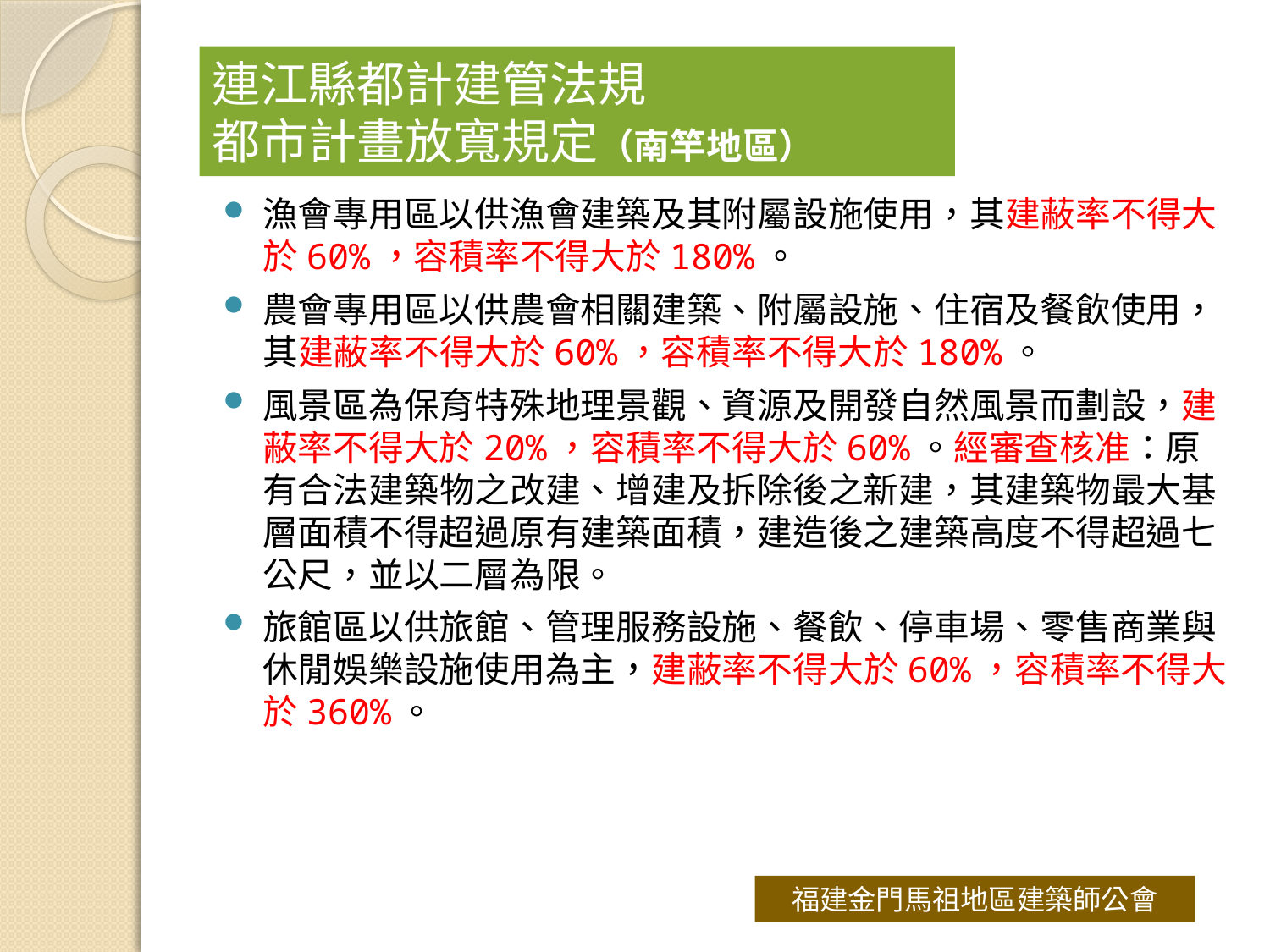

# 連江縣都計建管法規 都市計畫放寬規定（南竿地區）
漁會專用區以供漁會建築及其附屬設施使用，其建蔽率不得大於60%，容積率不得大於180%。
農會專用區以供農會相關建築、附屬設施、住宿及餐飲使用，其建蔽率不得大於60%，容積率不得大於180%。
風景區為保育特殊地理景觀、資源及開發自然風景而劃設，建蔽率不得大於20%，容積率不得大於60%。經審查核准：原有合法建築物之改建、增建及拆除後之新建，其建築物最大基層面積不得超過原有建築面積，建造後之建築高度不得超過七公尺，並以二層為限。
旅館區以供旅館、管理服務設施、餐飲、停車場、零售商業與休閒娛樂設施使用為主，建蔽率不得大於60%，容積率不得大於360%。
福建金門馬祖地區建築師公會